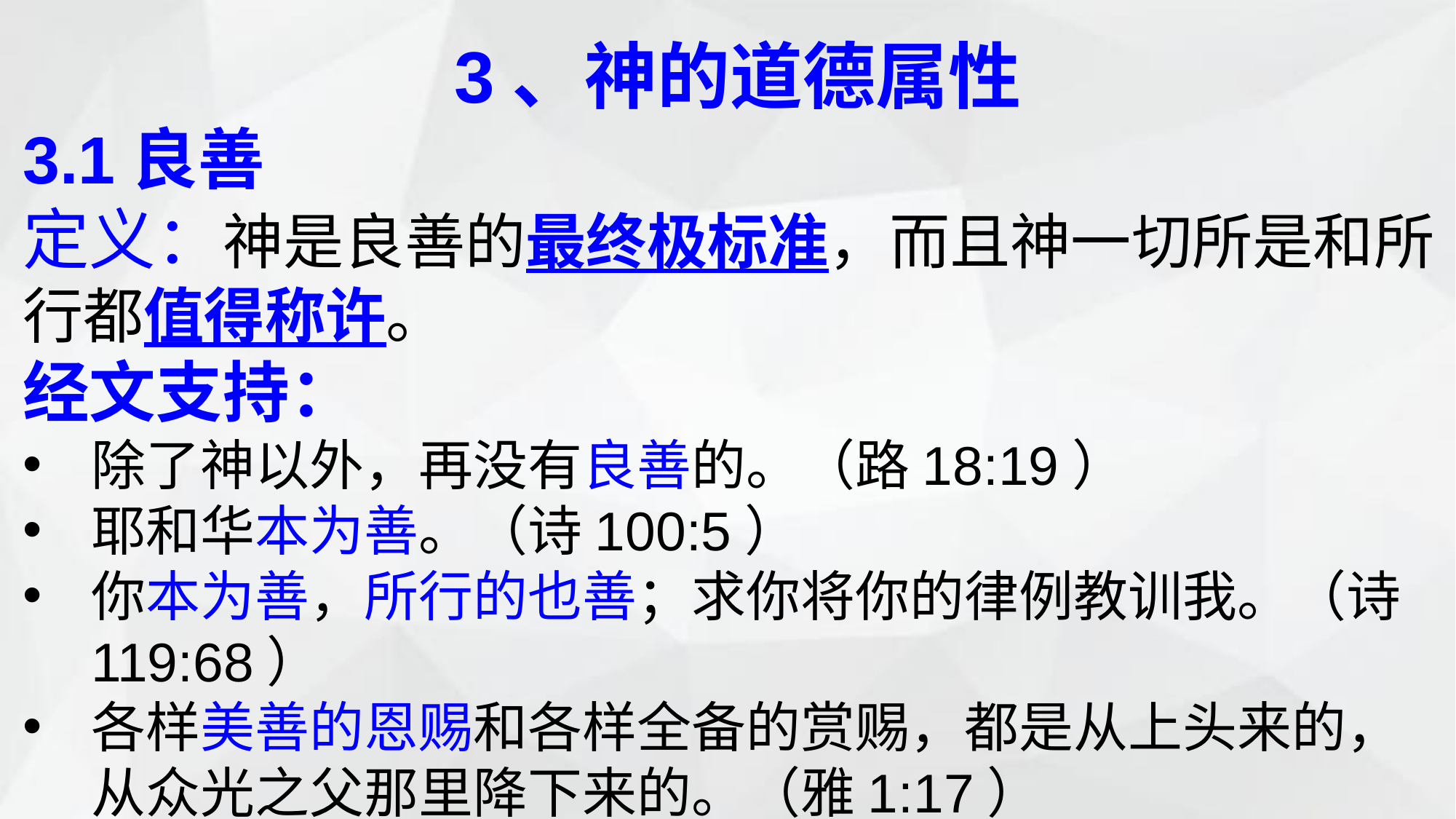

3、神的道德属性
3.1良善
定义：神是良善的最终极标准，而且神一切所是和所行都值得称许。
经文支持：
除了神以外，再没有良善的。（路18:19）
耶和华本为善。（诗100:5）
你本为善，所行的也善；求你将你的律例教训我。（诗119:68）
各样美善的恩赐和各样全备的赏赐，都是从上头来的，从众光之父那里降下来的。（雅1:17）

34